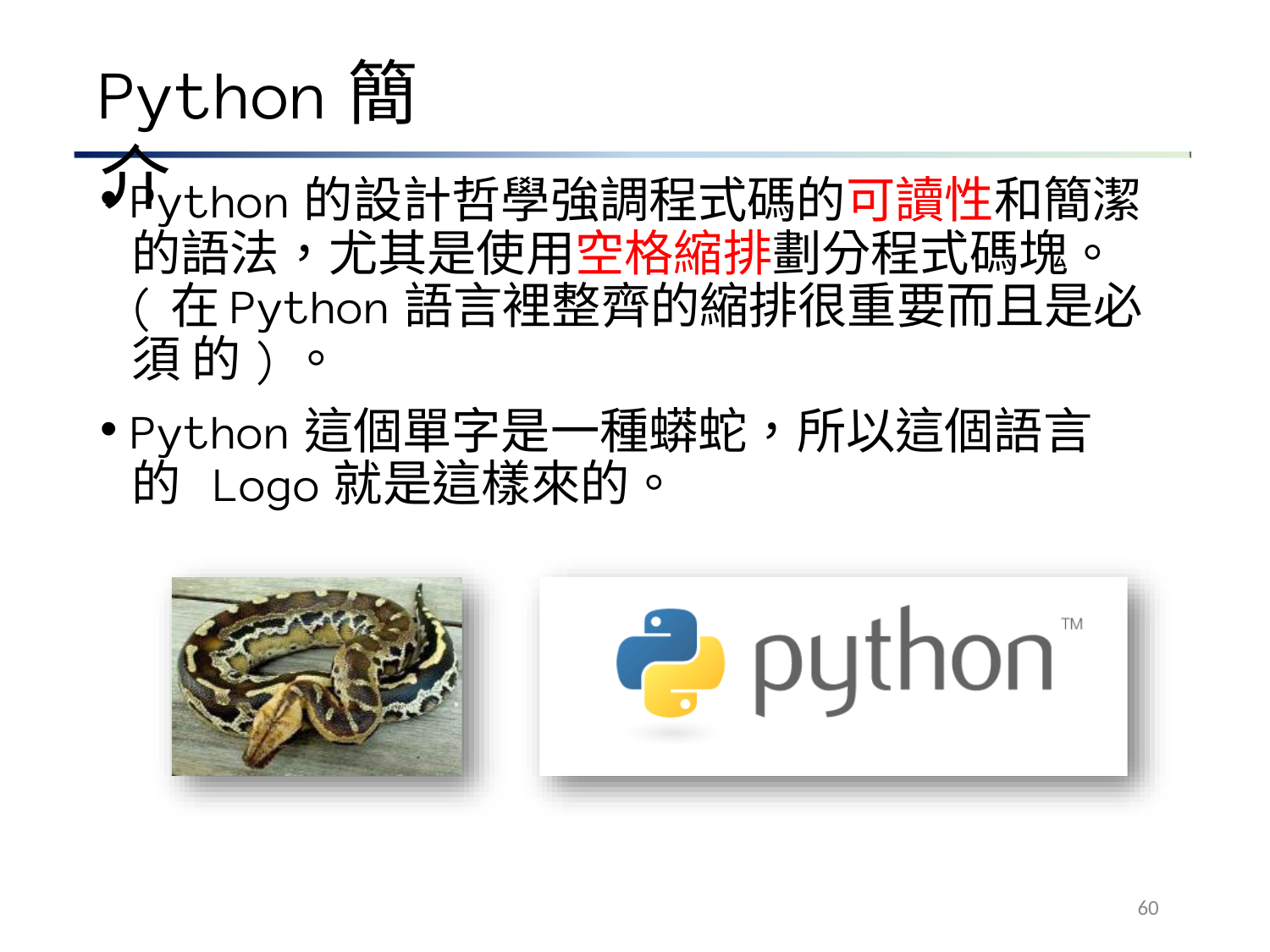

# Python簡介
Python的設計哲學強調程式碼的可讀性和簡潔 的語法，尤其是使用空格縮排劃分程式碼塊。 (在Python語言裡整齊的縮排很重要而且是必須 的)。
Python這個單字是一種蟒蛇，所以這個語言的  Logo就是這樣來的。

60